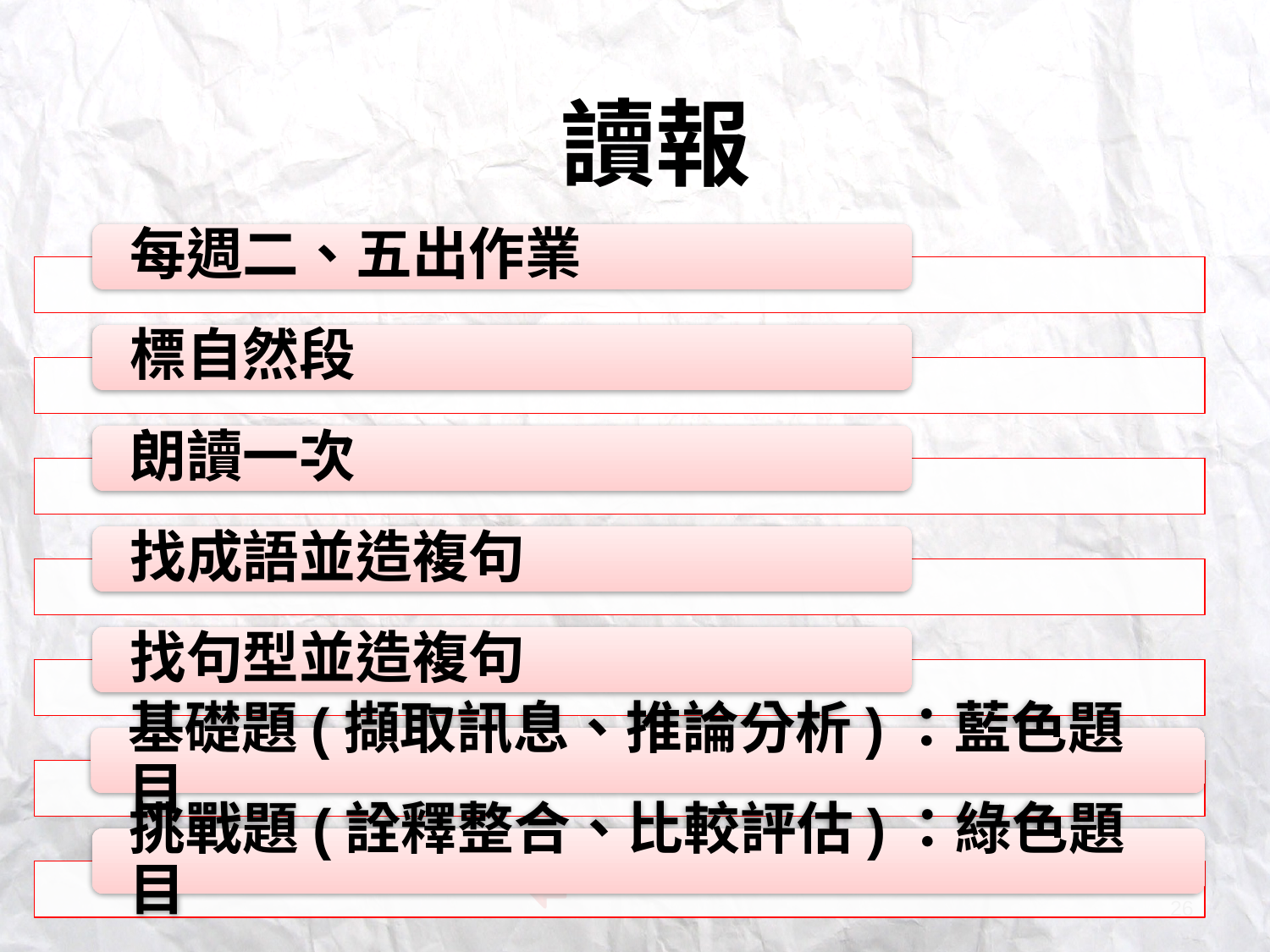

# 讀報
每週二、五出作業
標自然段
朗讀一次
找成語並造複句
找句型並造複句
基礎題(擷取訊息、推論分析)：藍色題目
挑戰題(詮釋整合、比較評估)：綠色題目

26